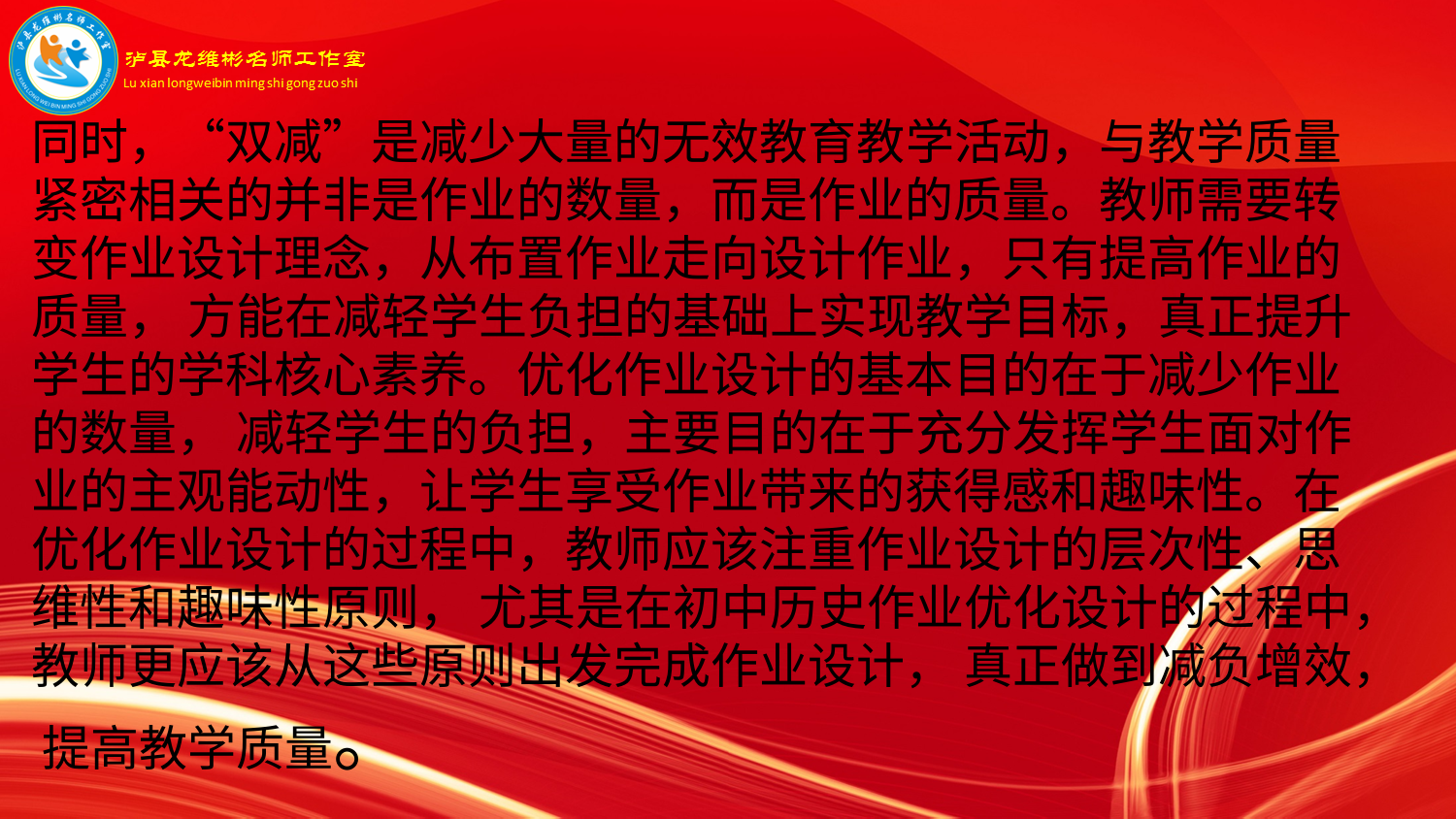

同时，“双减”是减少大量的无效教育教学活动，与教学质量紧密相关的并非是作业的数量，而是作业的质量。教师需要转变作业设计理念，从布置作业走向设计作业，只有提高作业的质量， 方能在减轻学生负担的基础上实现教学目标，真正提升学生的学科核心素养。优化作业设计的基本目的在于减少作业的数量， 减轻学生的负担，主要目的在于充分发挥学生面对作业的主观能动性，让学生享受作业带来的获得感和趣味性。在优化作业设计的过程中，教师应该注重作业设计的层次性、思维性和趣味性原则， 尤其是在初中历史作业优化设计的过程中，教师更应该从这些原则出发完成作业设计， 真正做到减负增效， 提高教学质量。